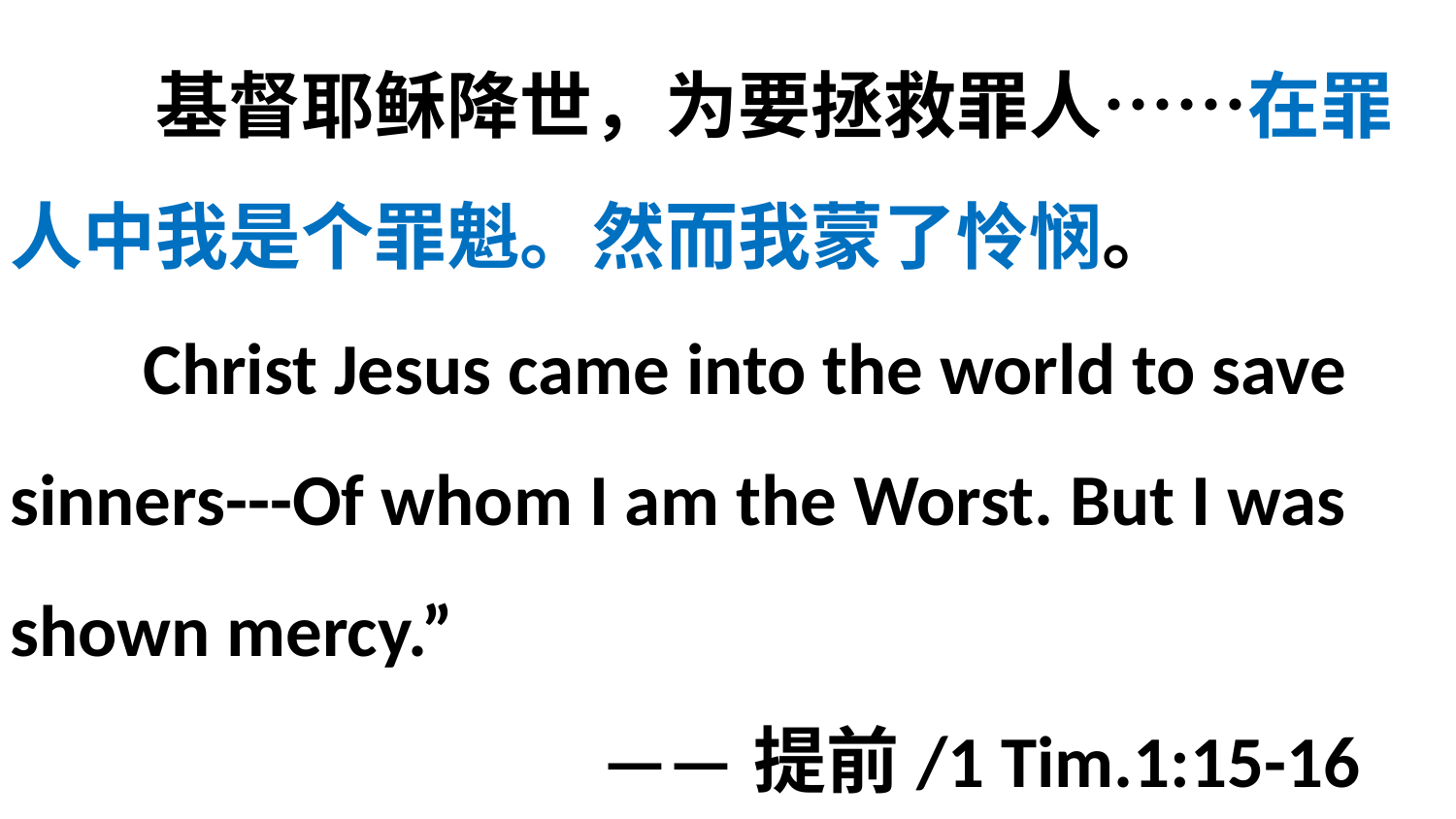

# 基督耶稣降世，为要拯救罪人……在罪人中我是个罪魁。然而我蒙了怜悯。 Christ Jesus came into the world to save sinners---Of whom I am the Worst. But I was shown mercy.” ——提前/1 Tim.1:15-16